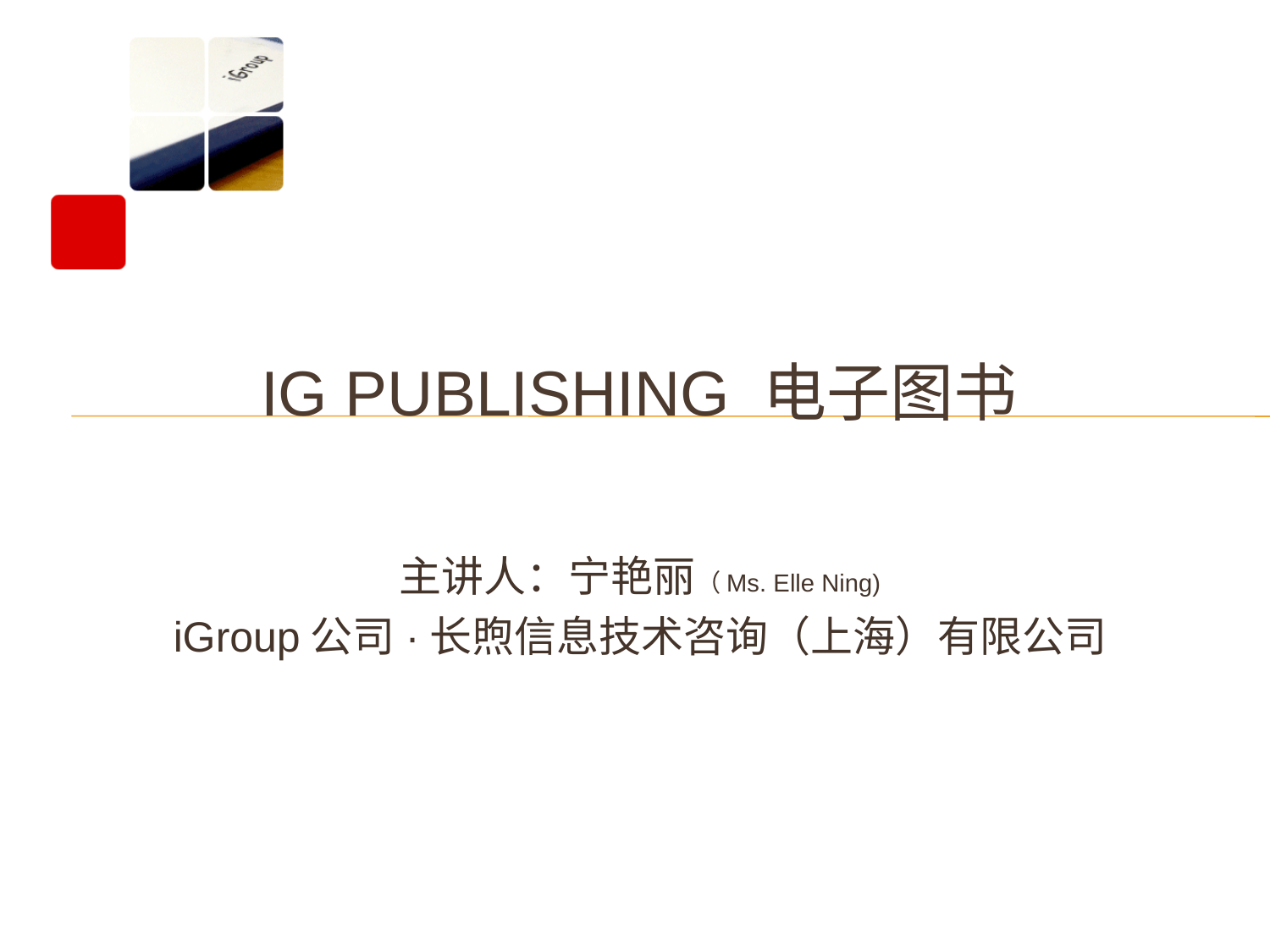

# iG Publishing 电子图书
主讲人：宁艳丽（Ms. Elle Ning)
iGroup公司·长煦信息技术咨询（上海）有限公司